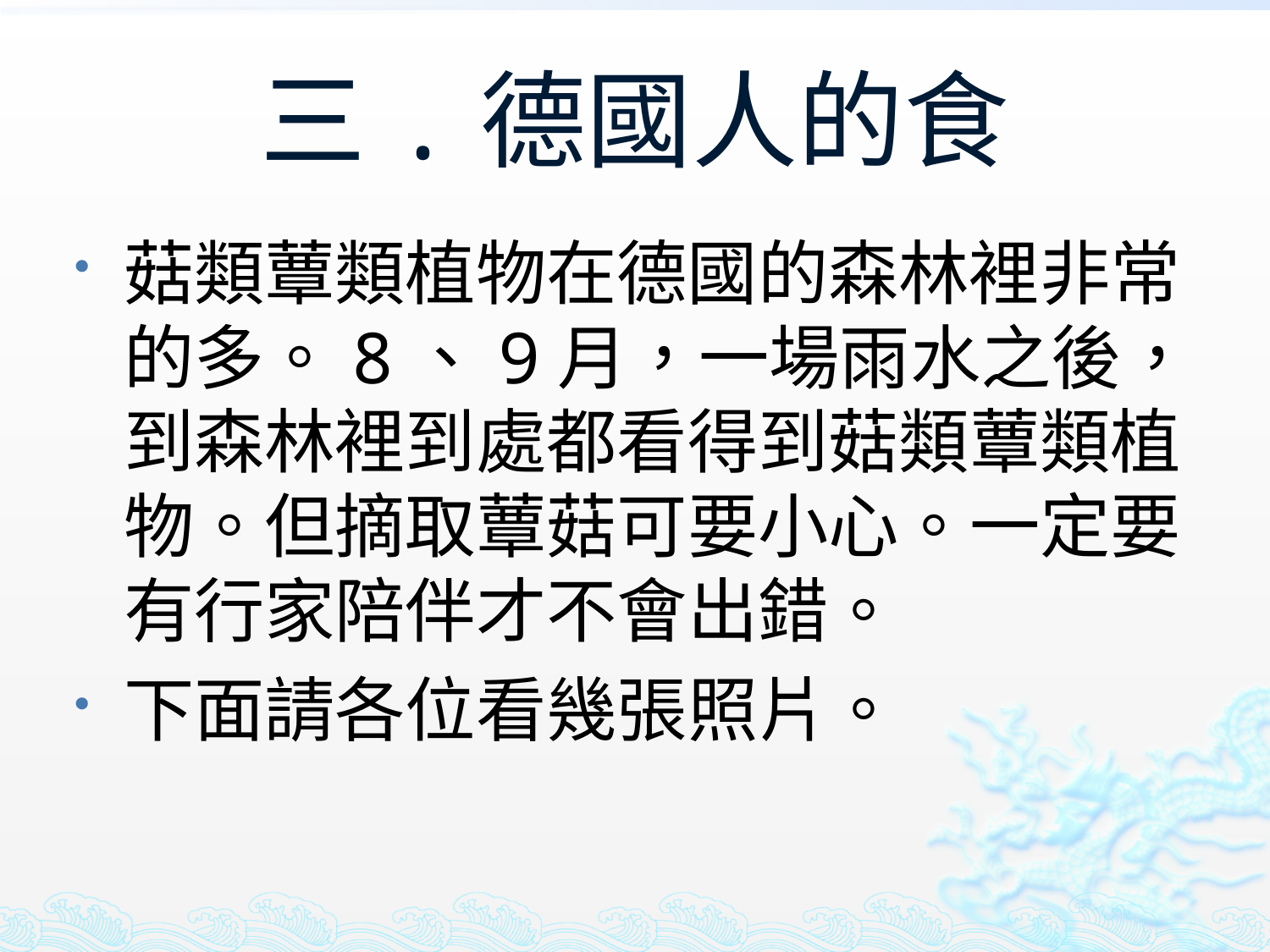

# 三.德國人的食
菇類蕈類植物在德國的森林裡非常的多。8、9月，一場雨水之後，到森林裡到處都看得到菇類蕈類植物。但摘取蕈菇可要小心。一定要有行家陪伴才不會出錯。
下面請各位看幾張照片。